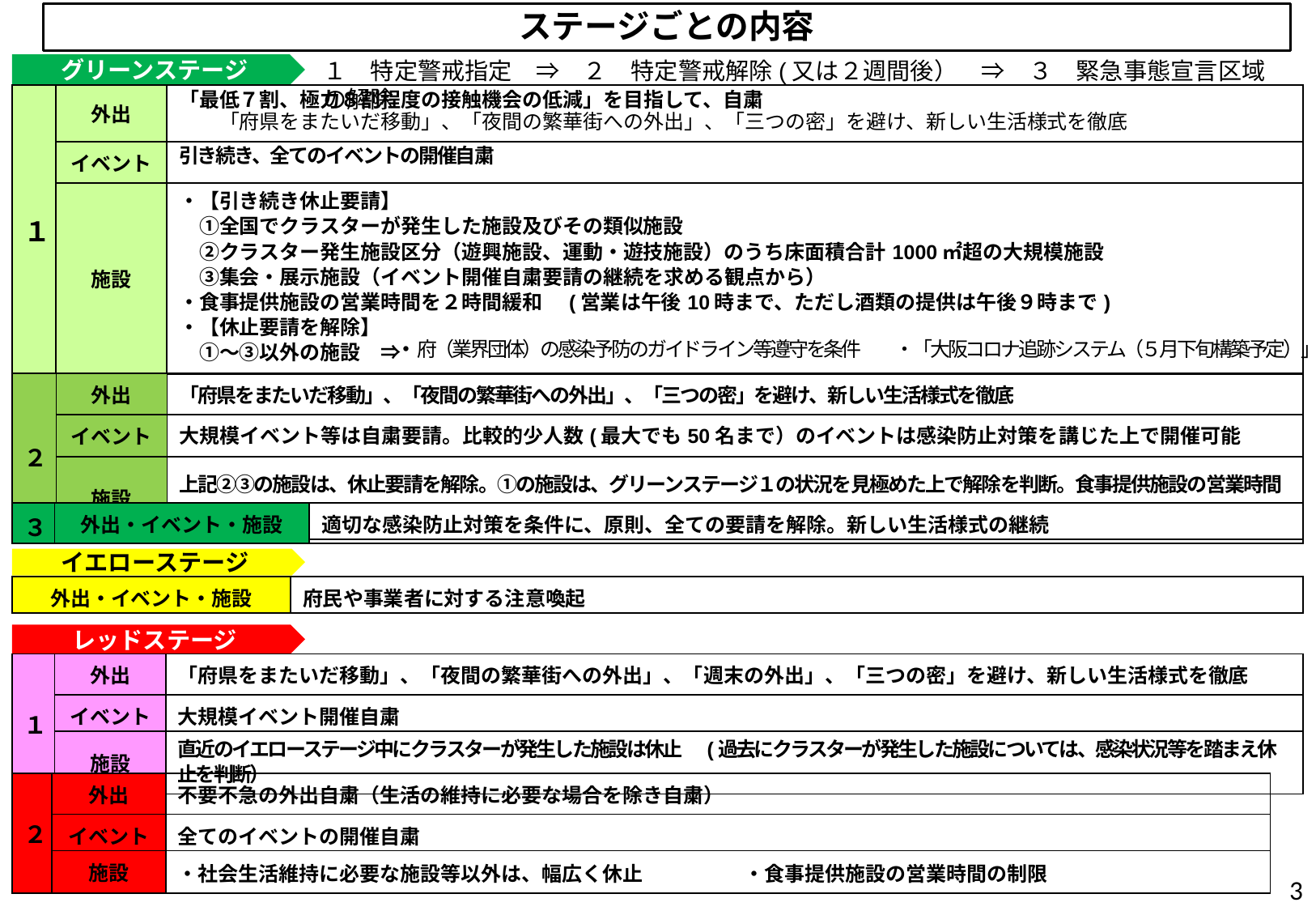

ステージごとの内容
１　特定警戒指定　⇒　２　特定警戒解除(又は２週間後）　⇒　３　緊急事態宣言区域の解除
グリーンステージ
| １ | 外出 | 「最低７割、極力８割程度の接触機会の低減」を目指して、自粛 　　「府県をまたいだ移動」、「夜間の繁華街への外出」、「三つの密」を避け、新しい生活様式を徹底 |
| --- | --- | --- |
|  | イベント | 引き続き、全てのイベントの開催自粛 |
|  | 施設 | ・【引き続き休止要請】 　①全国でクラスターが発生した施設及びその類似施設 　②クラスター発生施設区分（遊興施設、運動・遊技施設）のうち床面積合計1000㎡超の大規模施設 　③集会・展示施設（イベント開催自粛要請の継続を求める観点から） ・食事提供施設の営業時間を２時間緩和　(営業は午後10時まで、ただし酒類の提供は午後９時まで) ・【休止要請を解除】 　①～③以外の施設　⇒ |
・府（業界団体）の感染予防のガイドライン等遵守を条件　　・「大阪コロナ追跡システム（５月下旬構築予定）」の導入を要請
| ２ | 外出 | 「府県をまたいだ移動」、「夜間の繁華街への外出」、「三つの密」を避け、新しい生活様式を徹底 |
| --- | --- | --- |
|  | イベント | 大規模イベント等は自粛要請。比較的少人数(最大でも50名まで）のイベントは感染防止対策を講じた上で開催可能 |
|  | 施設 | 上記②③の施設は、休止要請を解除。①の施設は、グリーンステージ１の状況を見極めた上で解除を判断。食事提供施設の営業時間の緩和継続 |
| ３ | 外出・イベント・施設 | 適切な感染防止対策を条件に、原則、全ての要請を解除。新しい生活様式の継続 |
| --- | --- | --- |
イエローステージ
| 外出・イベント・施設 | 府民や事業者に対する注意喚起 |
| --- | --- |
レッドステージ
| １ | 外出 | 「府県をまたいだ移動」、「夜間の繁華街への外出」、「週末の外出」、「三つの密」を避け、新しい生活様式を徹底 |
| --- | --- | --- |
|  | イベント | 大規模イベント開催自粛 |
|  | 施設 | 直近のイエローステージ中にクラスターが発生した施設は休止　(過去にクラスターが発生した施設については、感染状況等を踏まえ休止を判断） |
| ２ | 外出 | 不要不急の外出自粛（生活の維持に必要な場合を除き自粛） |
| --- | --- | --- |
|  | イベント | 全てのイベントの開催自粛 |
|  | 施設 | ・社会生活維持に必要な施設等以外は、幅広く休止　　　　　・食事提供施設の営業時間の制限 |
3